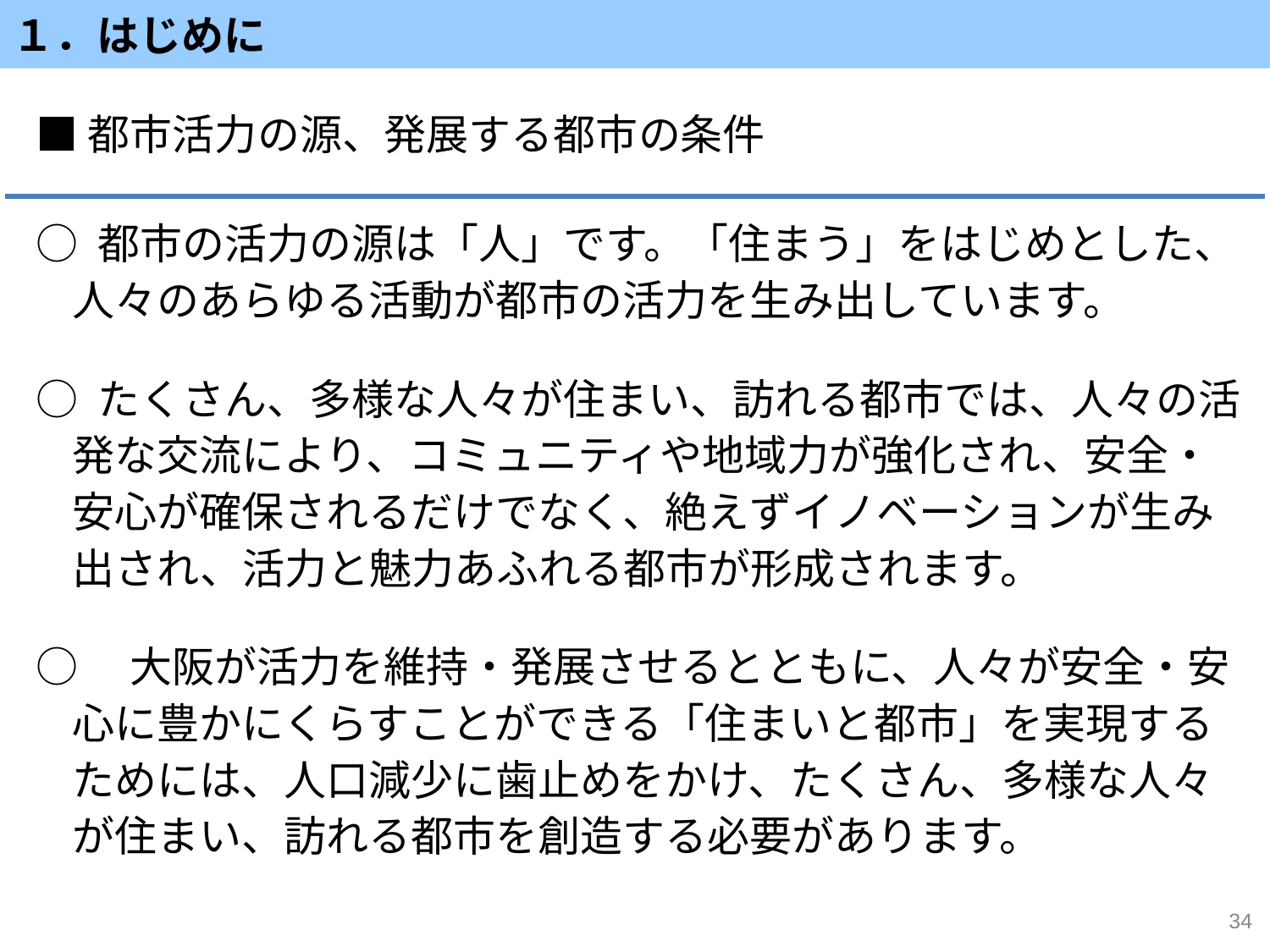

１．はじめに
■都市活力の源、発展する都市の条件
○ 都市の活力の源は「人」です。「住まう」をはじめとした、人々のあらゆる活動が都市の活力を生み出しています。
○ たくさん、多様な人々が住まい、訪れる都市では、人々の活発な交流により、コミュニティや地域力が強化され、安全・安心が確保されるだけでなく、絶えずイノベーションが生み出され、活力と魅力あふれる都市が形成されます。
○　大阪が活力を維持・発展させるとともに、人々が安全・安心に豊かにくらすことができる「住まいと都市」を実現するためには、人口減少に歯止めをかけ、たくさん、多様な人々が住まい、訪れる都市を創造する必要があります。
34